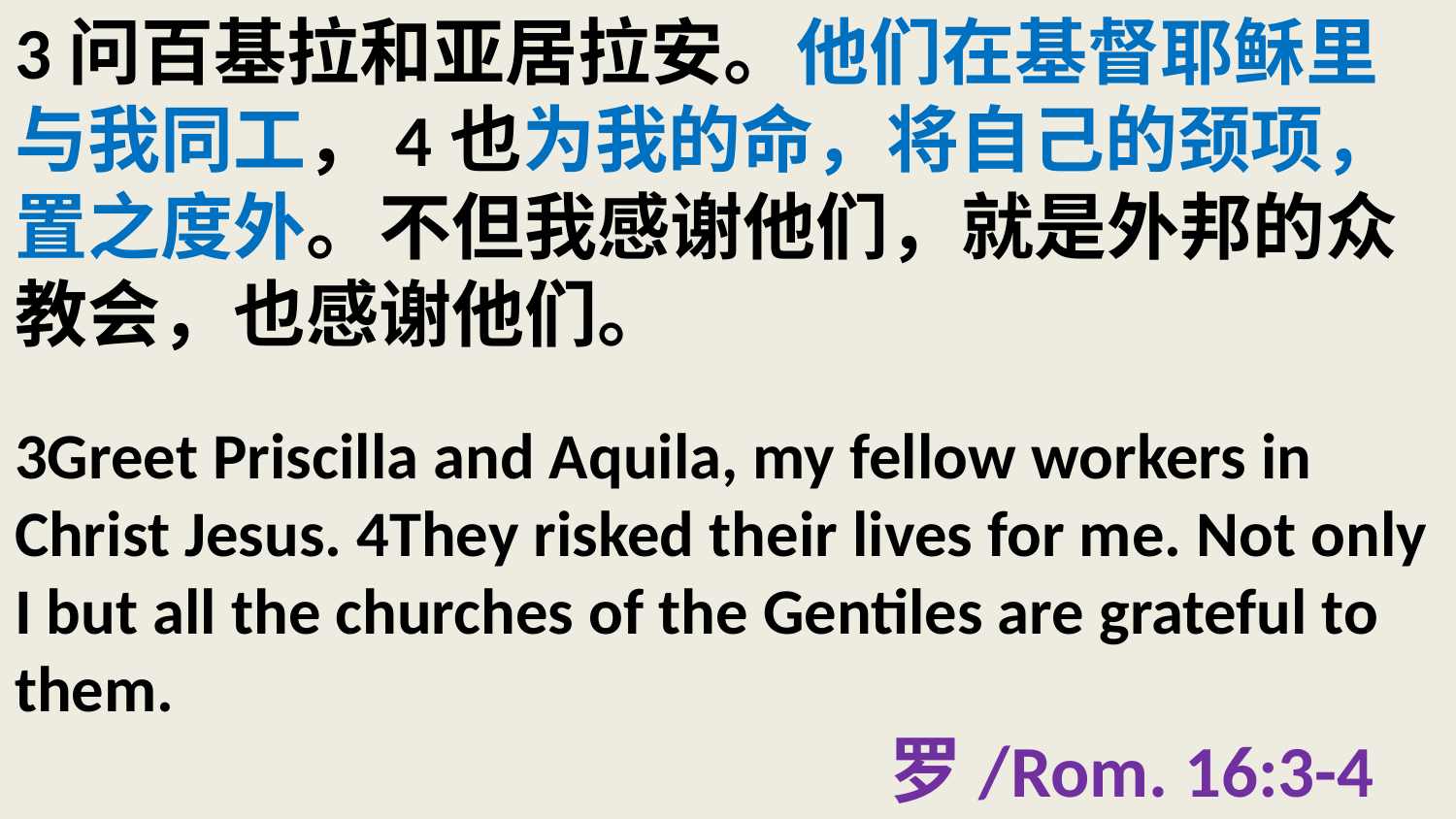

# 3问百基拉和亚居拉安。他们在基督耶稣里与我同工，4也为我的命，将自己的颈项，置之度外。不但我感谢他们，就是外邦的众教会，也感谢他们。 3Greet Priscilla and Aquila, my fellow workers in Christ Jesus. 4They risked their lives for me. Not only I but all the churches of the Gentiles are grateful to them. 罗/Rom. 16:3-4